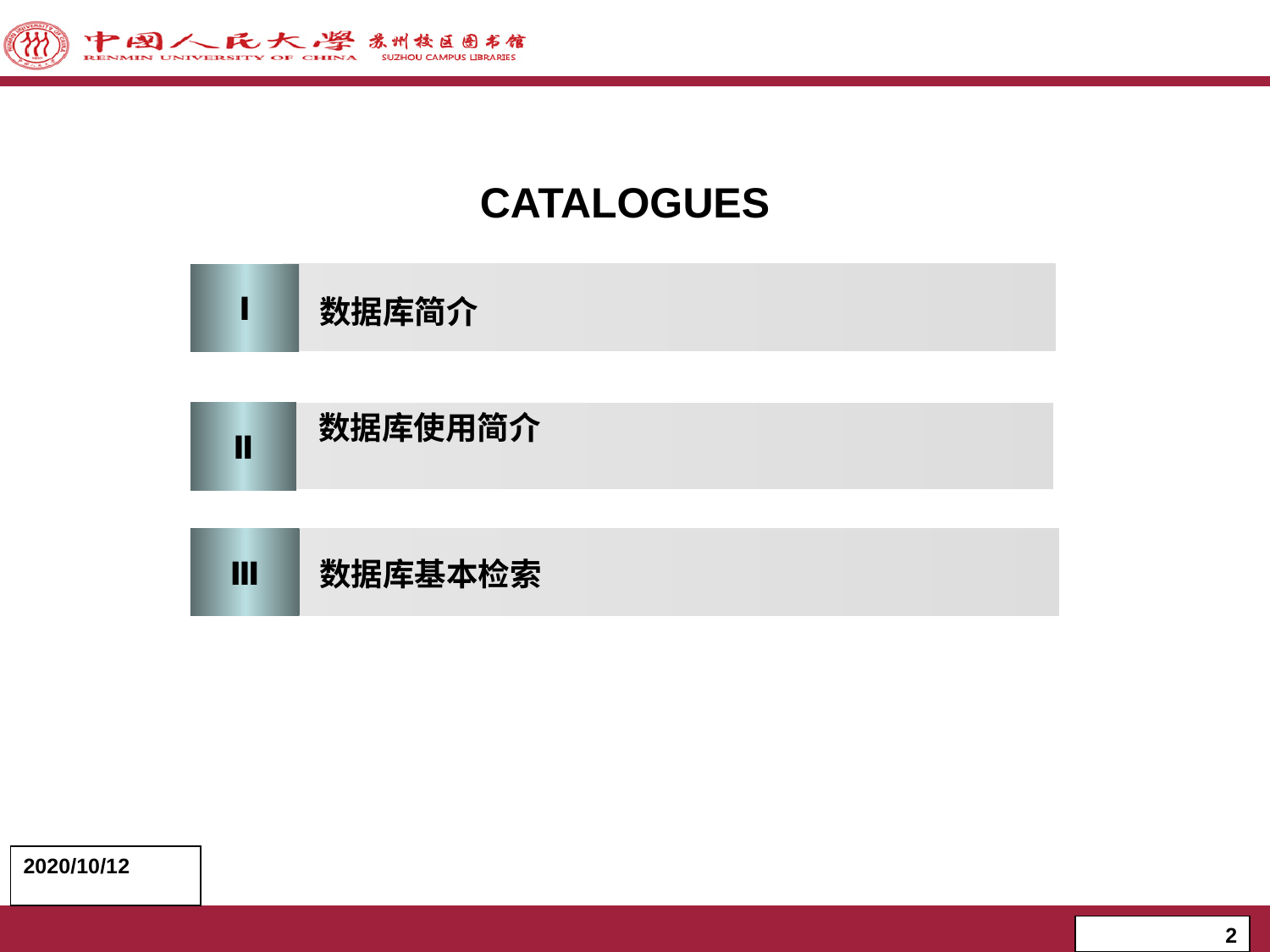

CATALOGUES

Ⅰ
数据库简介
Ⅱ
 数据库使用简介

Ⅲ

数据库基本检索
2020/10/12
2